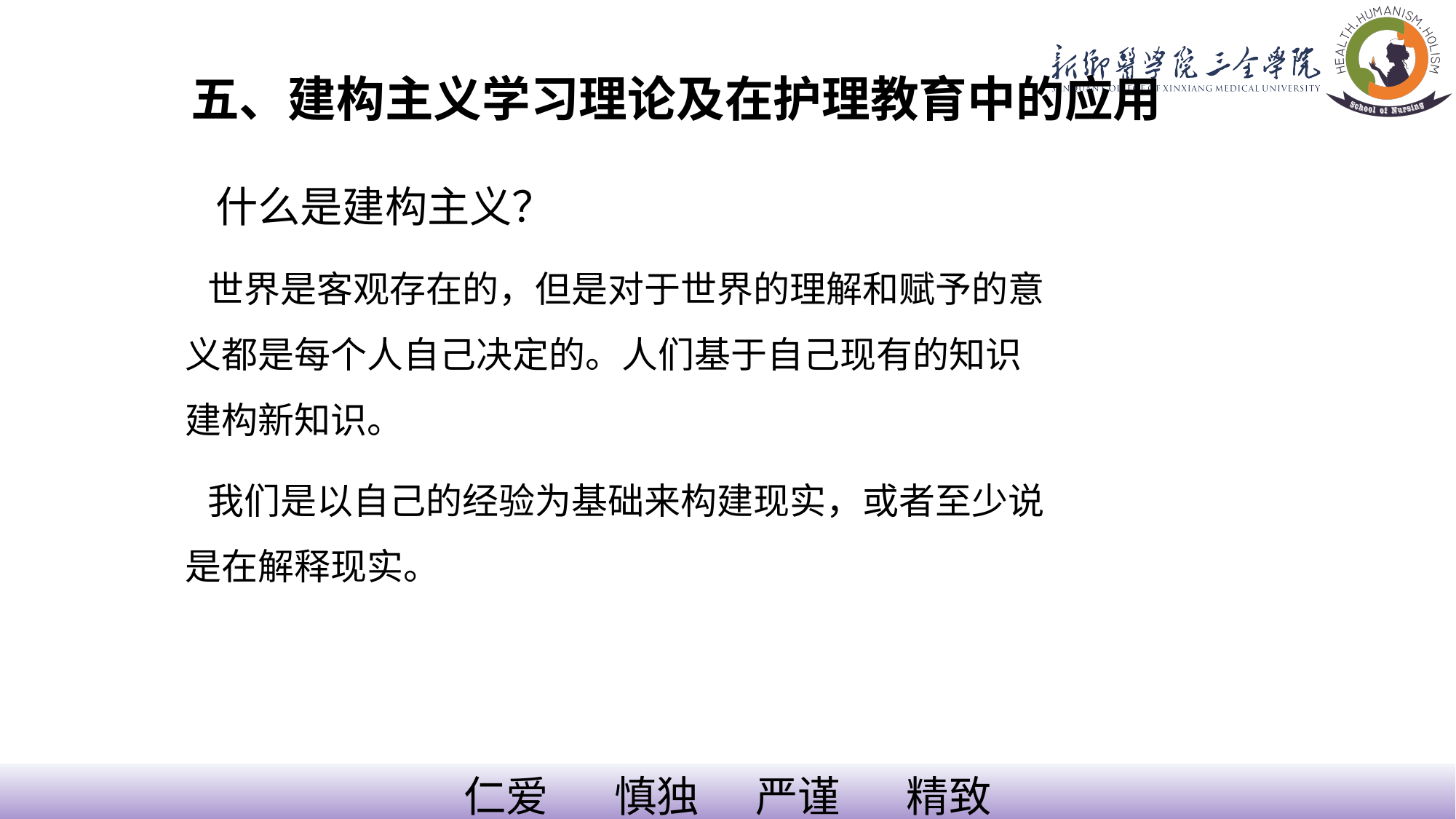

五、建构主义学习理论及在护理教育中的应用
# 什么是建构主义？
     世界是客观存在的，但是对于世界的理解和赋予的意义都是每个人自己决定的。人们基于自己现有的知识建构新知识。
     我们是以自己的经验为基础来构建现实，或者至少说是在解释现实。